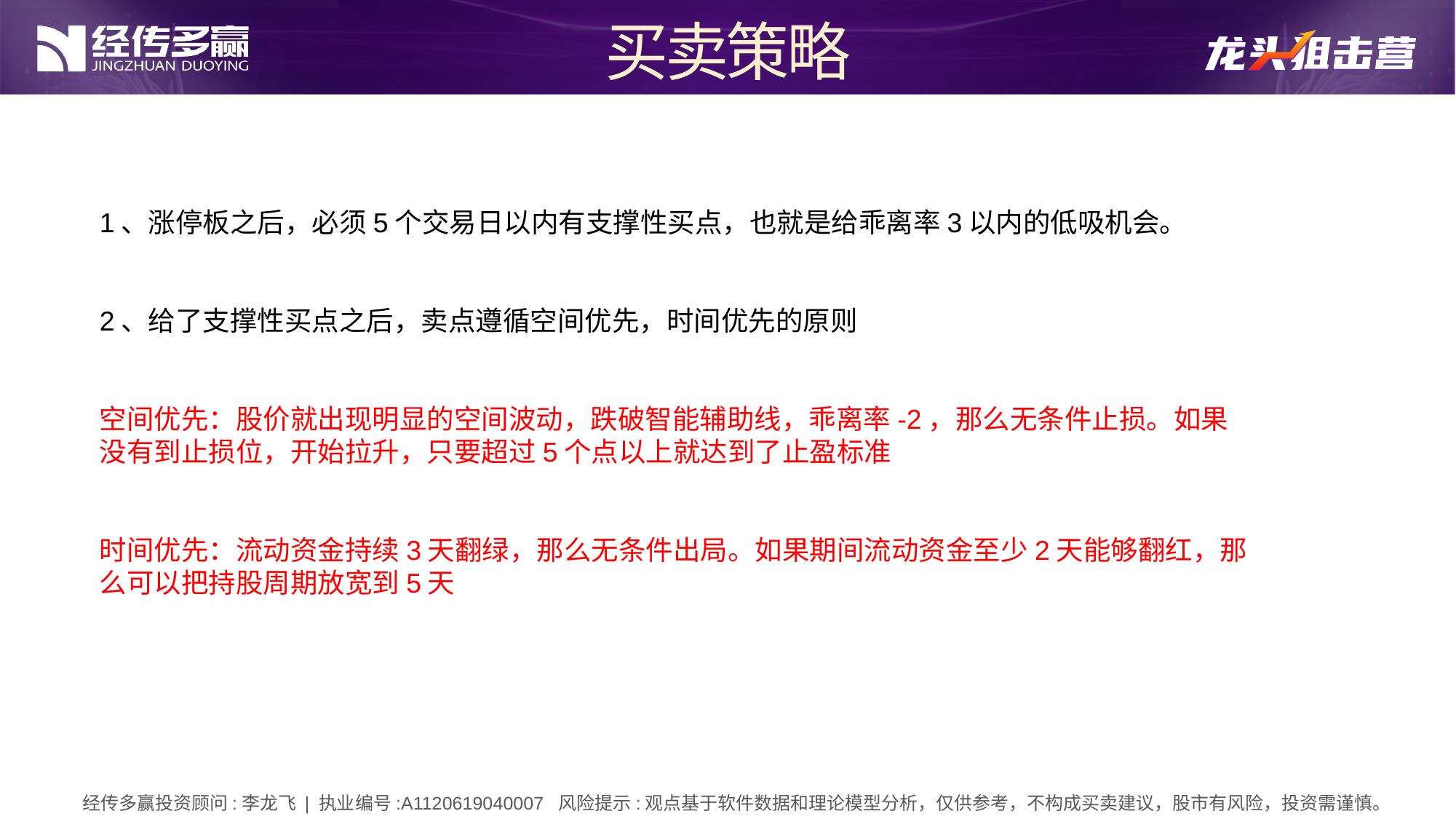

买卖策略
1、涨停板之后，必须5个交易日以内有支撑性买点，也就是给乖离率3以内的低吸机会。

2、给了支撑性买点之后，卖点遵循空间优先，时间优先的原则

空间优先：股价就出现明显的空间波动，跌破智能辅助线，乖离率-2，那么无条件止损。如果没有到止损位，开始拉升，只要超过5个点以上就达到了止盈标准

时间优先：流动资金持续3天翻绿，那么无条件出局。如果期间流动资金至少2天能够翻红，那么可以把持股周期放宽到5天